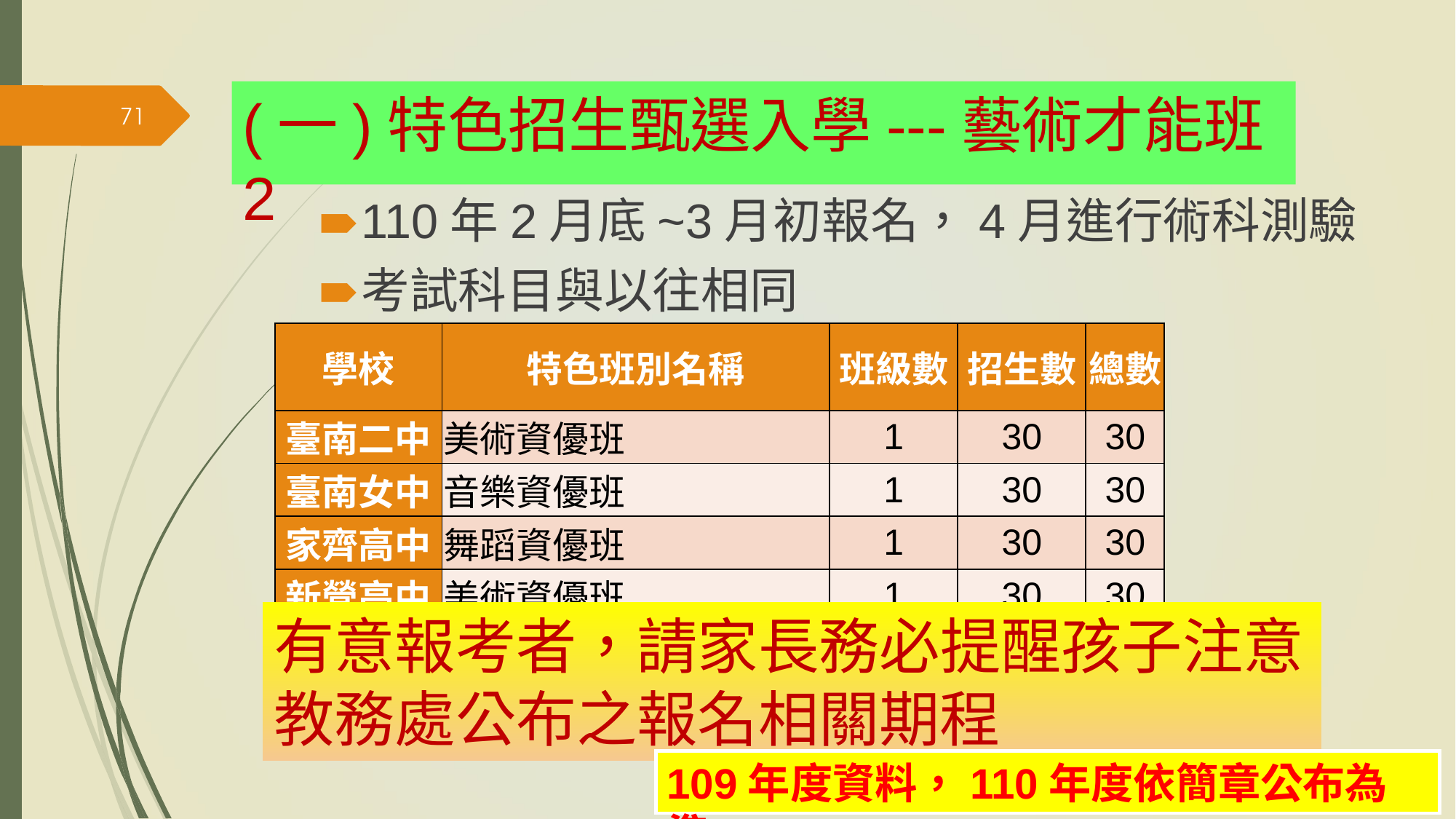

(一)特色招生甄選入學---藝術才能班2
71
110年2月底~3月初報名，4月進行術科測驗
考試科目與以往相同

| 學校 | 特色班別名稱 | 班級數 | 招生數 | 總數 |
| --- | --- | --- | --- | --- |
| 臺南二中 | 美術資優班 | 1 | 30 | 30 |
| 臺南女中 | 音樂資優班 | 1 | 30 | 30 |
| 家齊高中 | 舞蹈資優班 | 1 | 30 | 30 |
| 新營高中 | 美術資優班 | 1 | 30 | 30 |
有意報考者，請家長務必提醒孩子注意教務處公布之報名相關期程
109年度資料，110年度依簡章公布為準